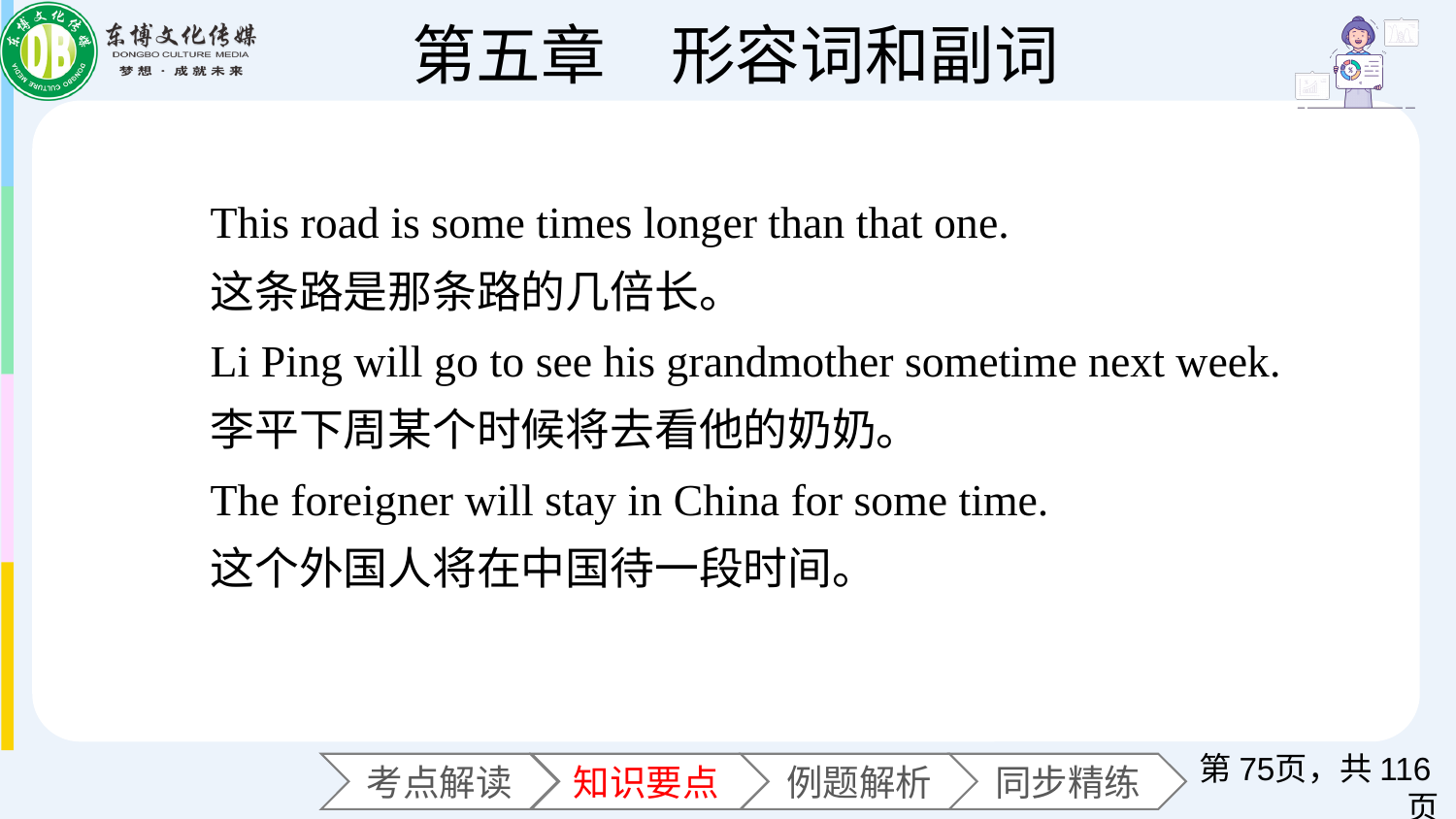

This road is some times longer than that one.
这条路是那条路的几倍长。
Li Ping will go to see his grandmother sometime next week.
李平下周某个时候将去看他的奶奶。
The foreigner will stay in China for some time.
这个外国人将在中国待一段时间。
第75页，共116页